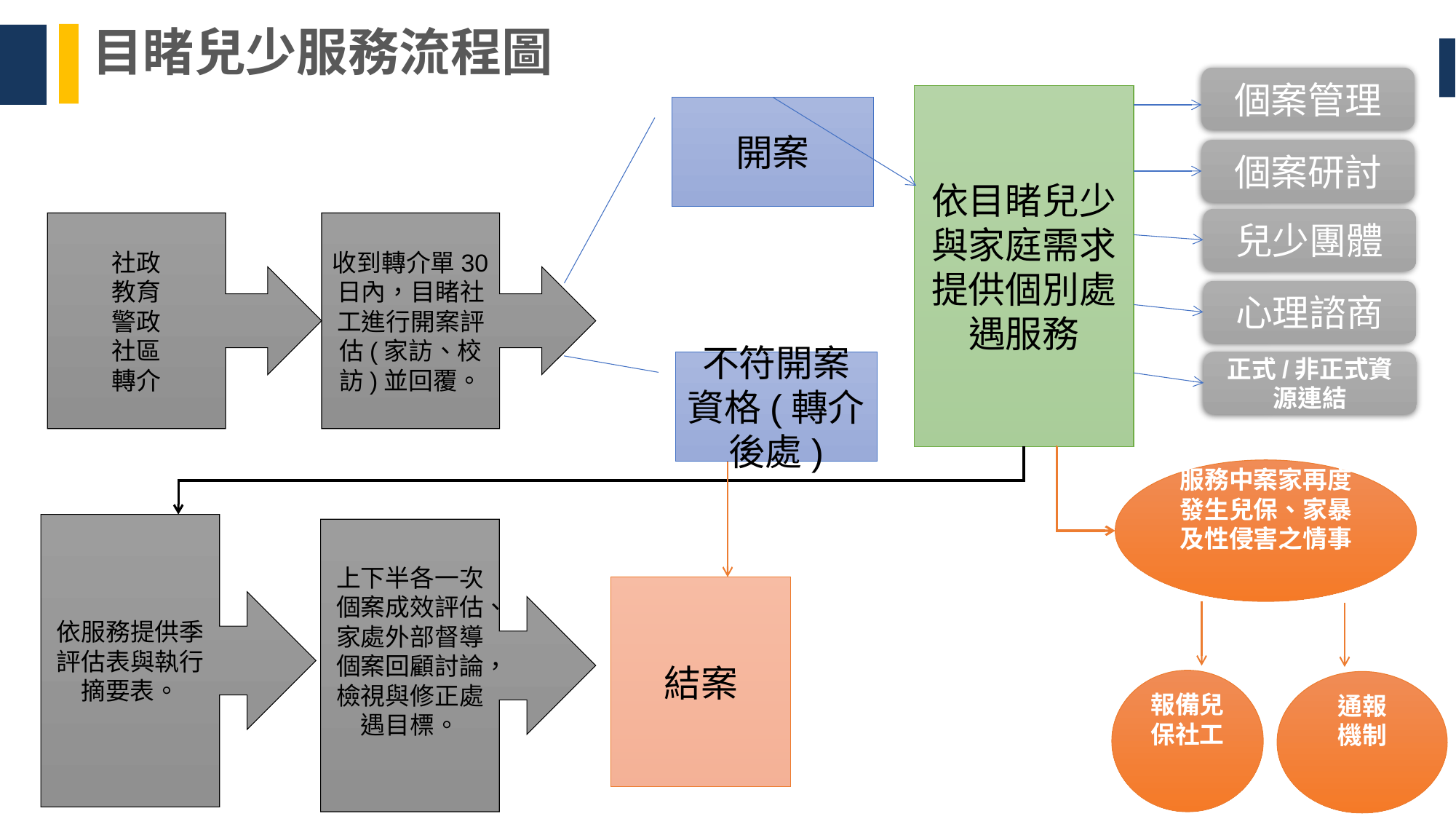

目睹兒少服務流程圖

個案管理
依目睹兒少與家庭需求提供個別處遇服務
開案
個案研討
兒少團體
社政
教育
警政
社區
轉介
收到轉介單30日內，目睹社工進行開案評估(家訪、校訪)並回覆。
心理諮商

正式/非正式資源連結
不符開案資格(轉介後處)

服務中案家再度發生兒保、家暴及性侵害之情事

依服務提供季評估表與執行摘要表。
上下半各一次個案成效評估、家處外部督導個案回顧討論，檢視與修正處遇目標。

結案
報備兒保社工

通報
機制